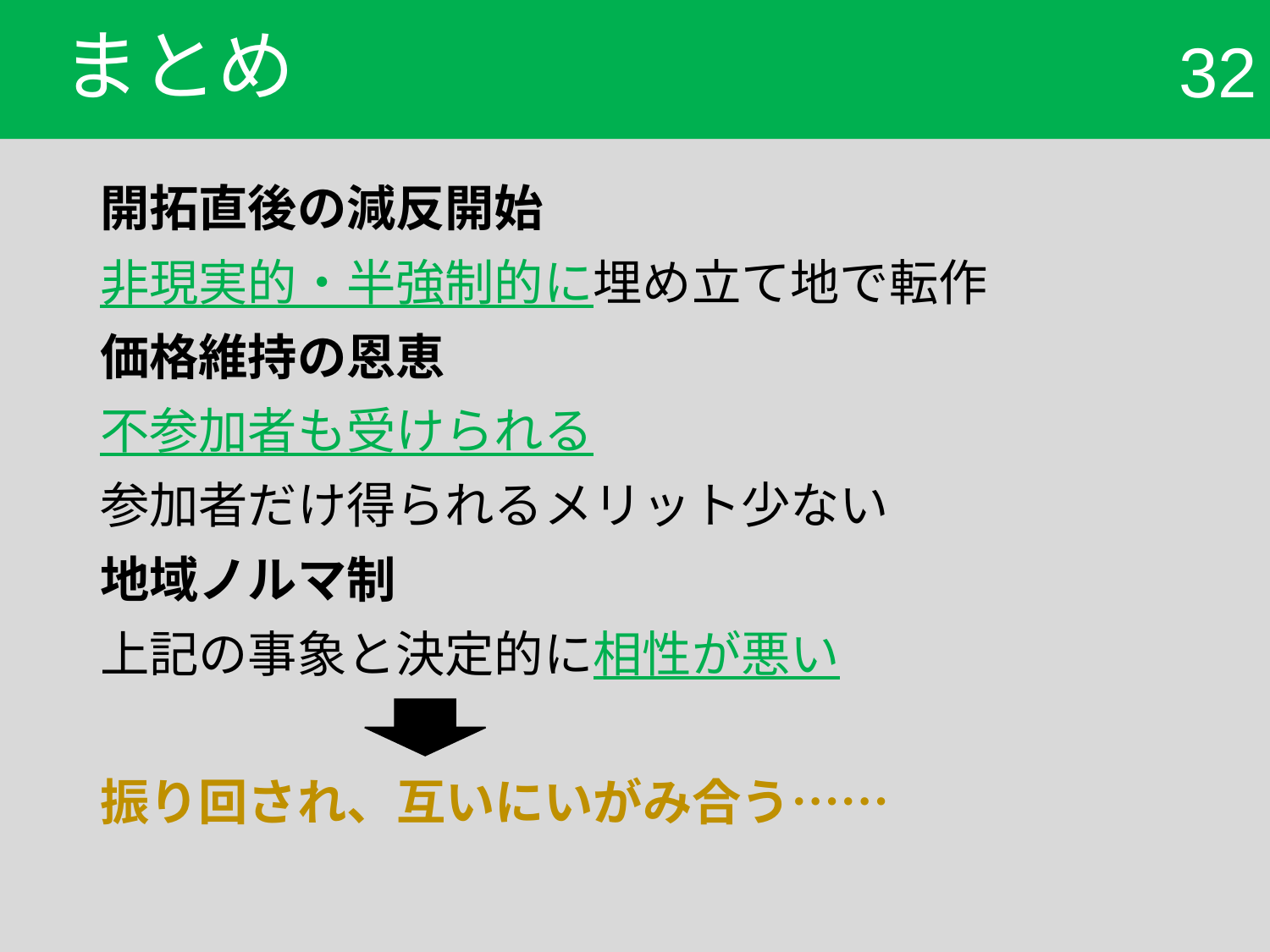

# まとめ
32
開拓直後の減反開始
非現実的・半強制的に埋め立て地で転作
価格維持の恩恵
不参加者も受けられる
参加者だけ得られるメリット少ない
地域ノルマ制
上記の事象と決定的に相性が悪い

振り回され、互いにいがみ合う……